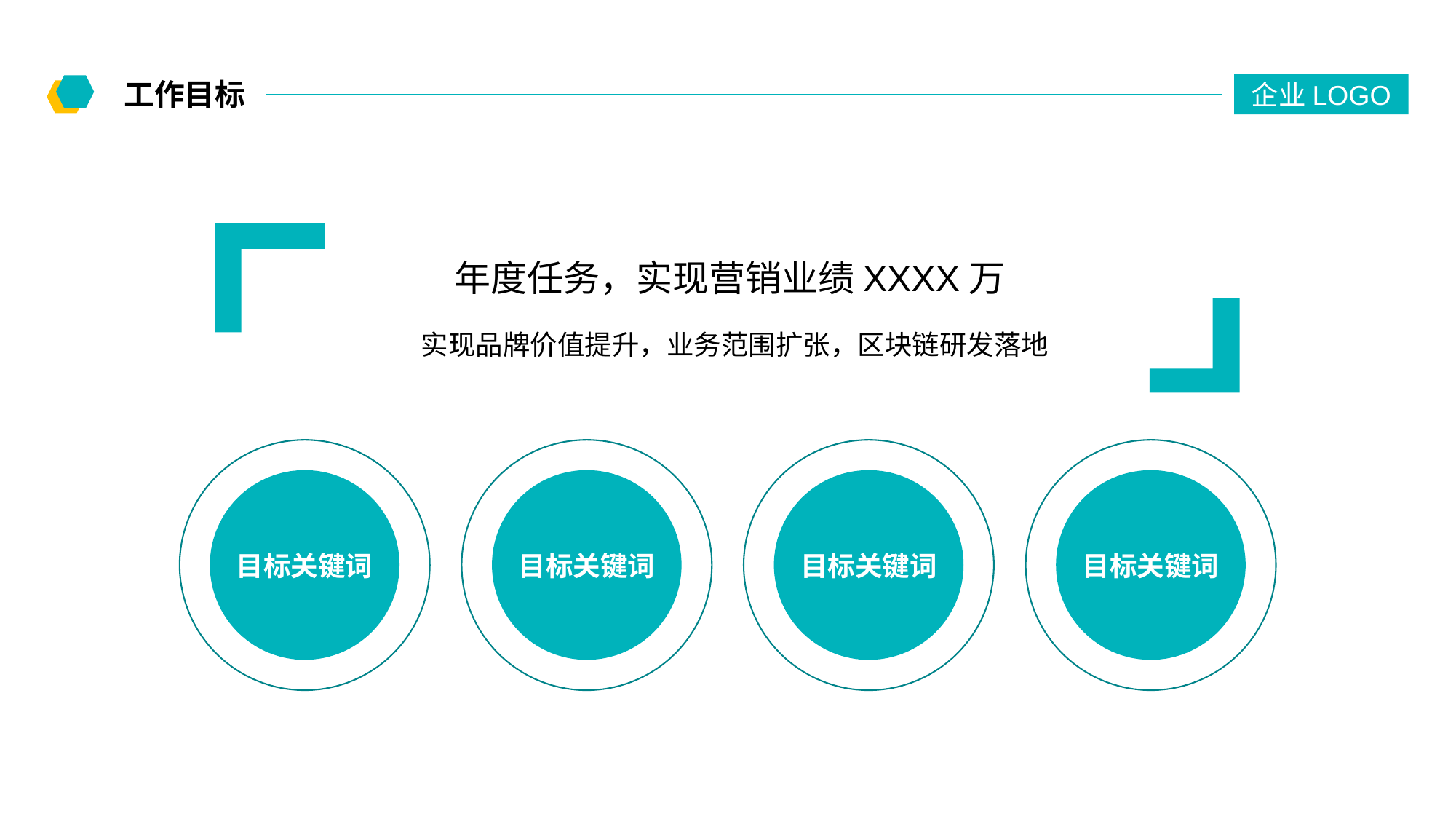

工作目标
企业LOGO

年度任务，实现营销业绩XXXX万

实现品牌价值提升，业务范围扩张，区块链研发落地

目标关键词
目标关键词
目标关键词
目标关键词